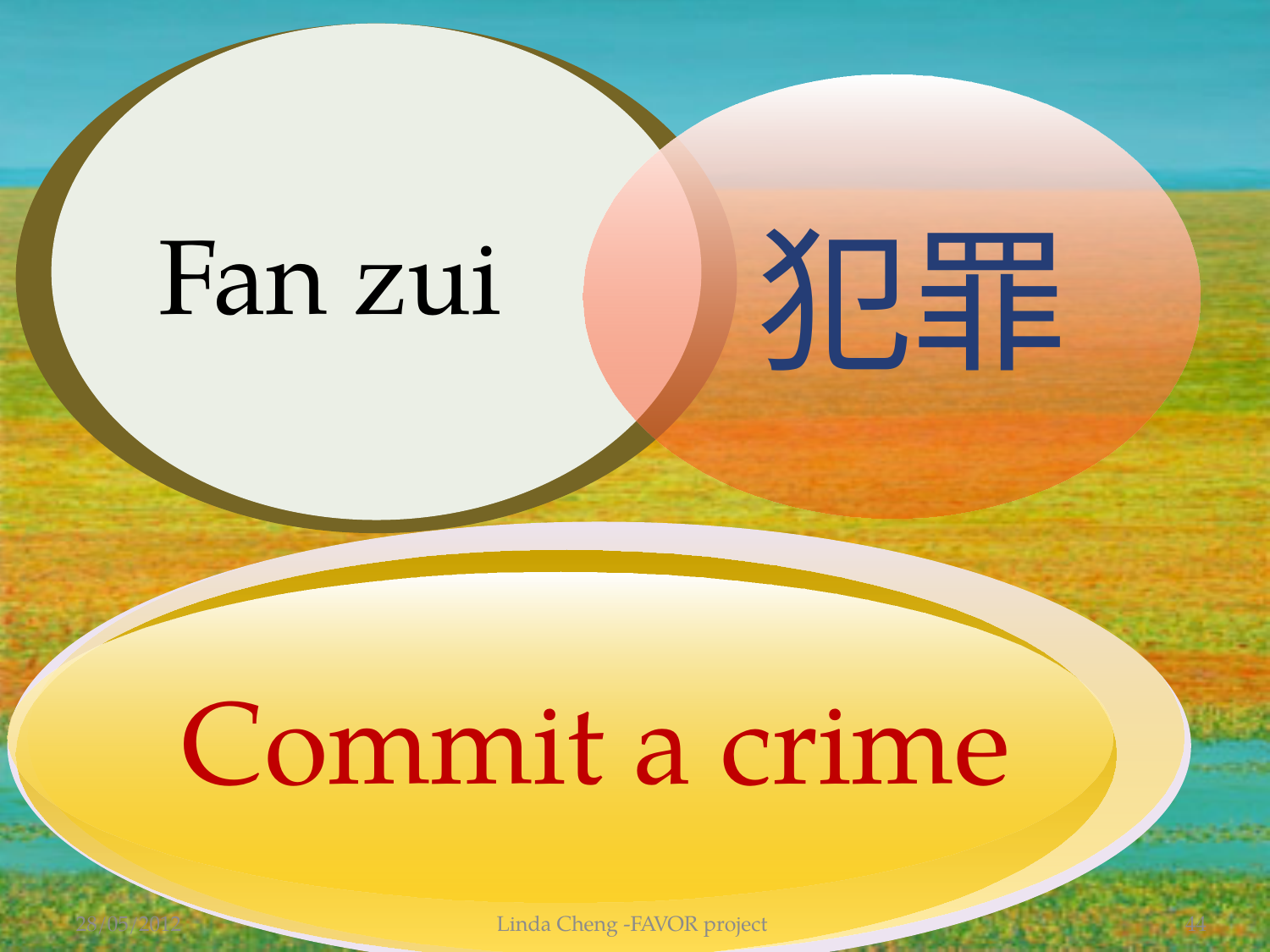

Fan zui
 犯罪

Commit a crime
28/05/2012
Linda Cheng -FAVOR project
44